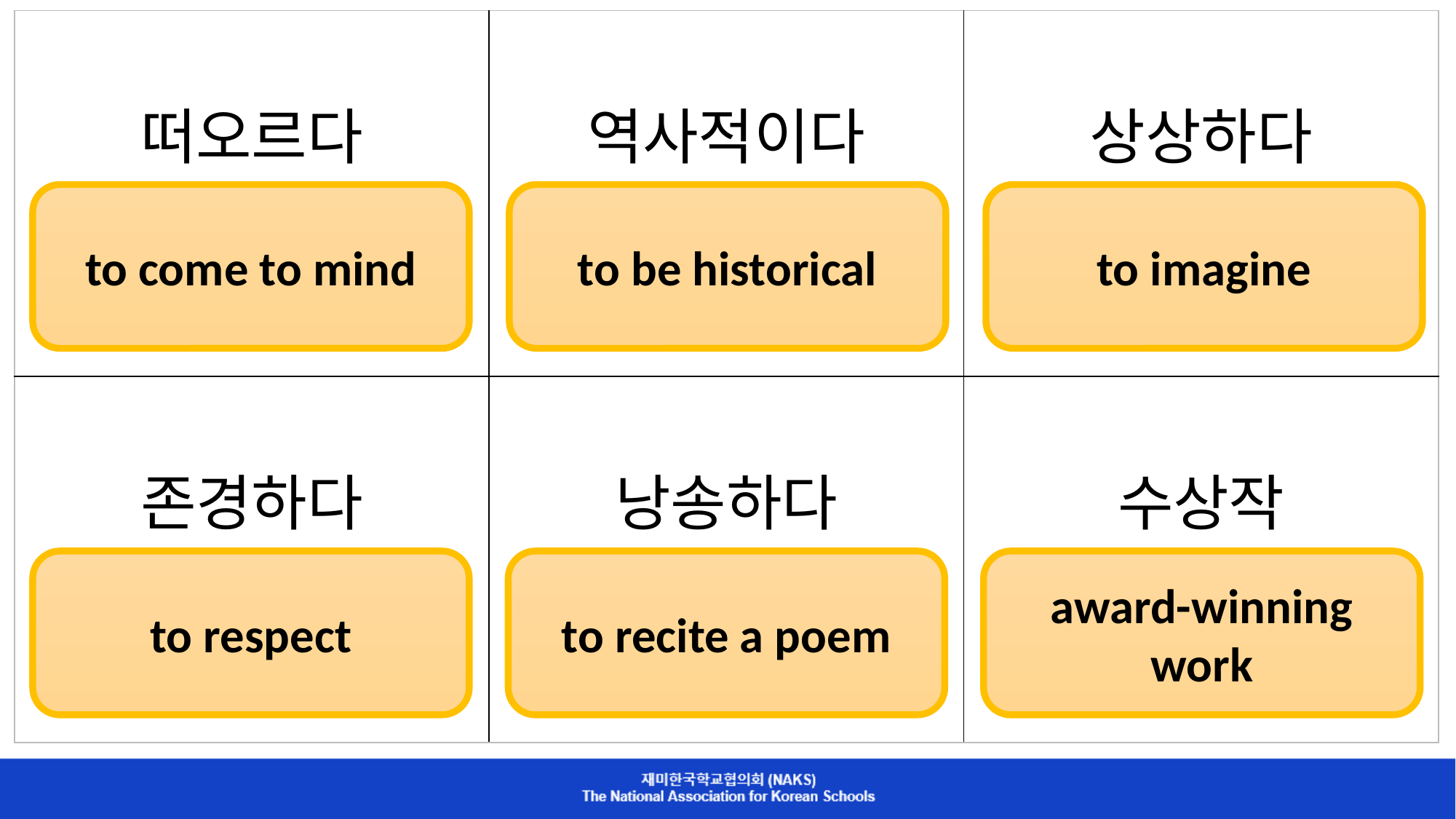

| 떠오르다 | 역사적이다 | 상상하다 |
| --- | --- | --- |
| 존경하다 | 낭송하다 | 수상작 |
to come to mind
to be historical
to imagine
to respect
to recite a poem
award-winning work